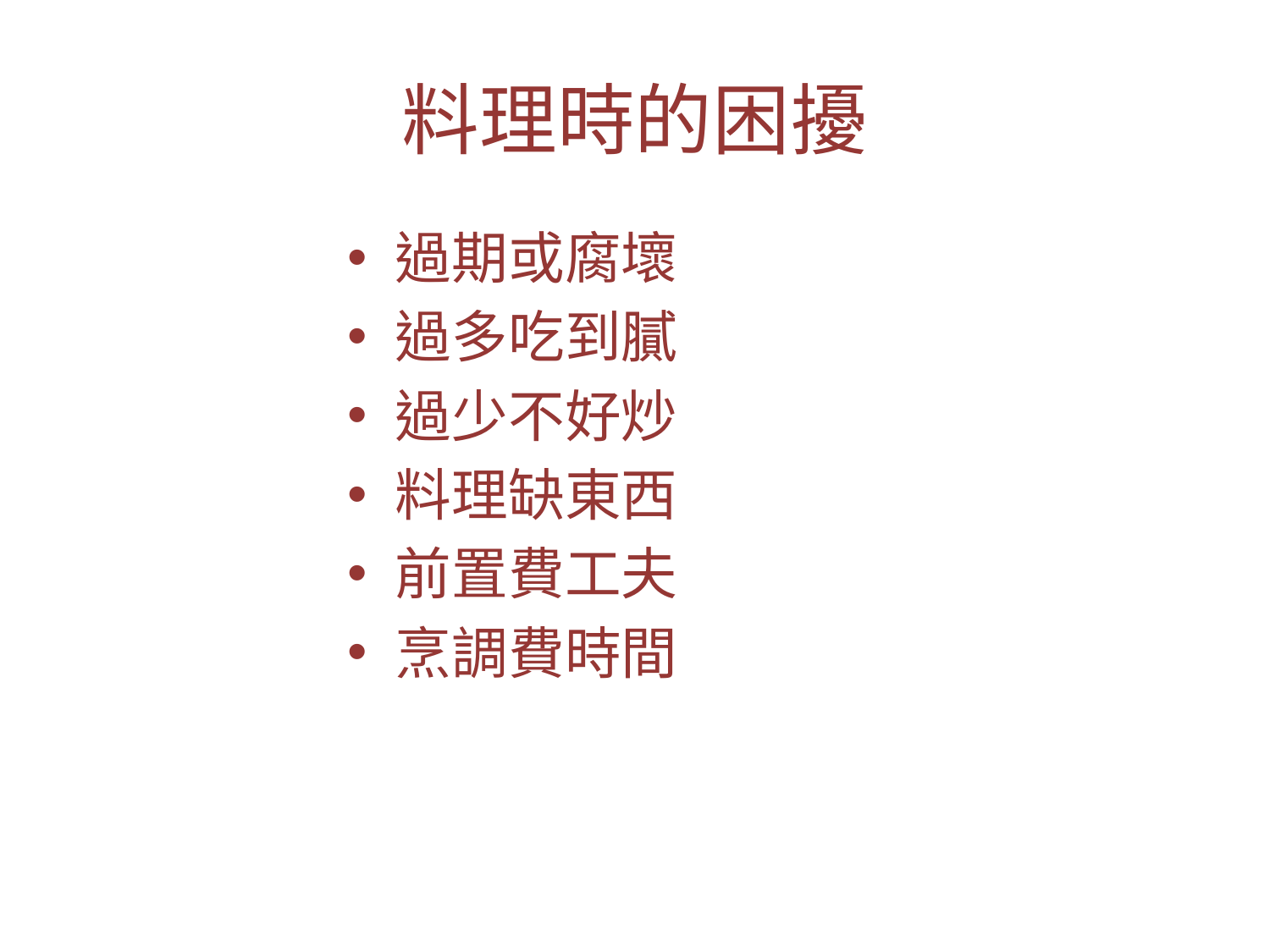

# 料理時的困擾
過期或腐壞
過多吃到膩
過少不好炒
料理缺東西
前置費工夫
烹調費時間